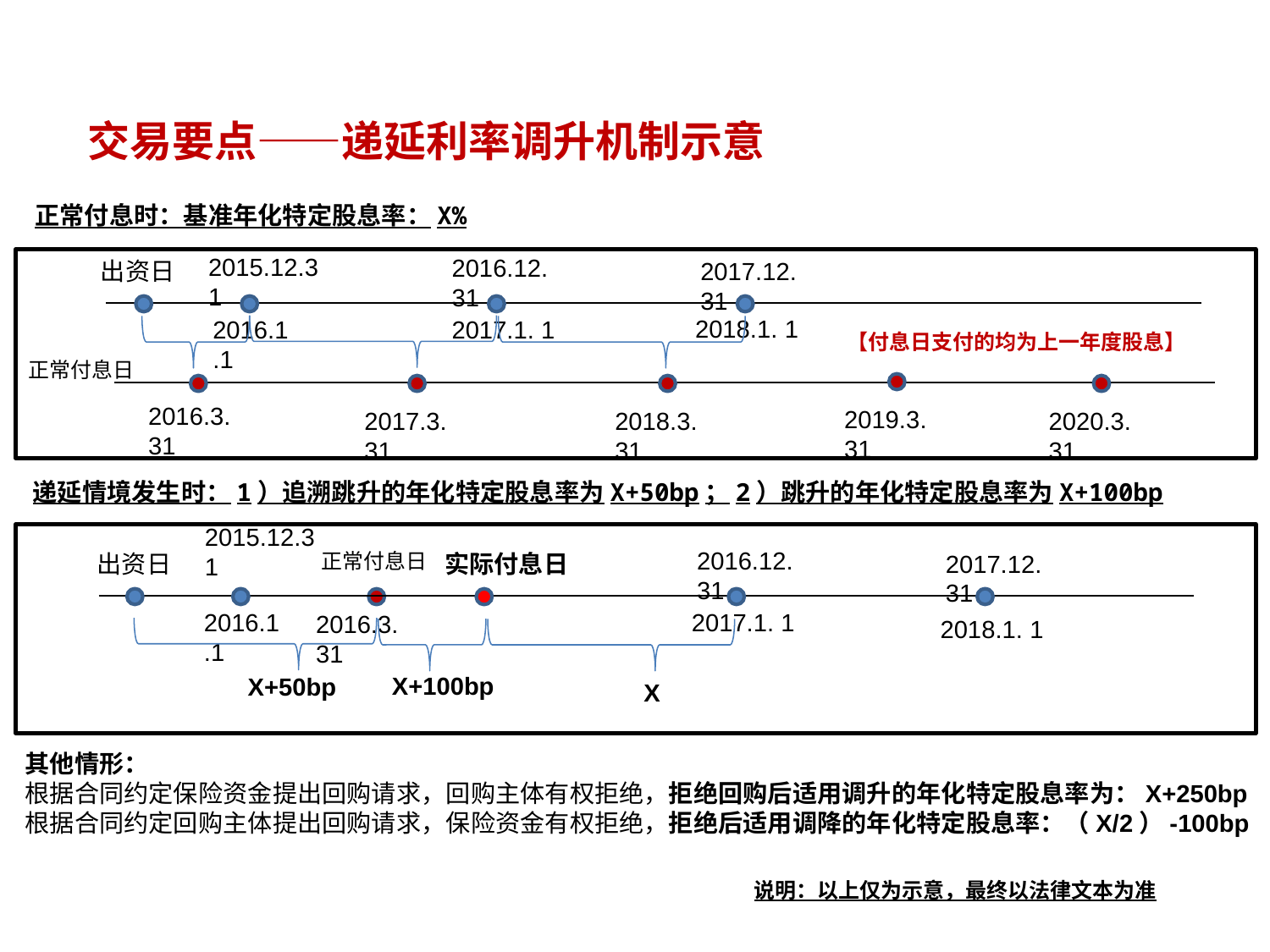

# 交易要点——递延利率调升机制示意
正常付息时：基准年化特定股息率：X%

2015.12.31
2016.12.31

2017.12.31
出资日

2018.1. 1
2016.1.1
2017.1. 1
【付息日支付的均为上一年度股息】
正常付息日

2016.3. 31
2019.3. 31
2018.3. 31
2020.3. 31
2017.3. 31
递延情境发生时：1）追溯跳升的年化特定股息率为X+50bp；2）跳升的年化特定股息率为X+100bp
2015.12.31

2016.12.31
正常付息日
2017.12.31
出资日
实际付息日

2016.1.1
2017.1. 1
2016.3. 31
2018.1. 1
X+100bp
X+50bp
X
其他情形：
根据合同约定保险资金提出回购请求，回购主体有权拒绝，拒绝回购后适用调升的年化特定股息率为：X+250bp
根据合同约定回购主体提出回购请求，保险资金有权拒绝，拒绝后适用调降的年化特定股息率：（X/2）-100bp
说明：以上仅为示意，最终以法律文本为准